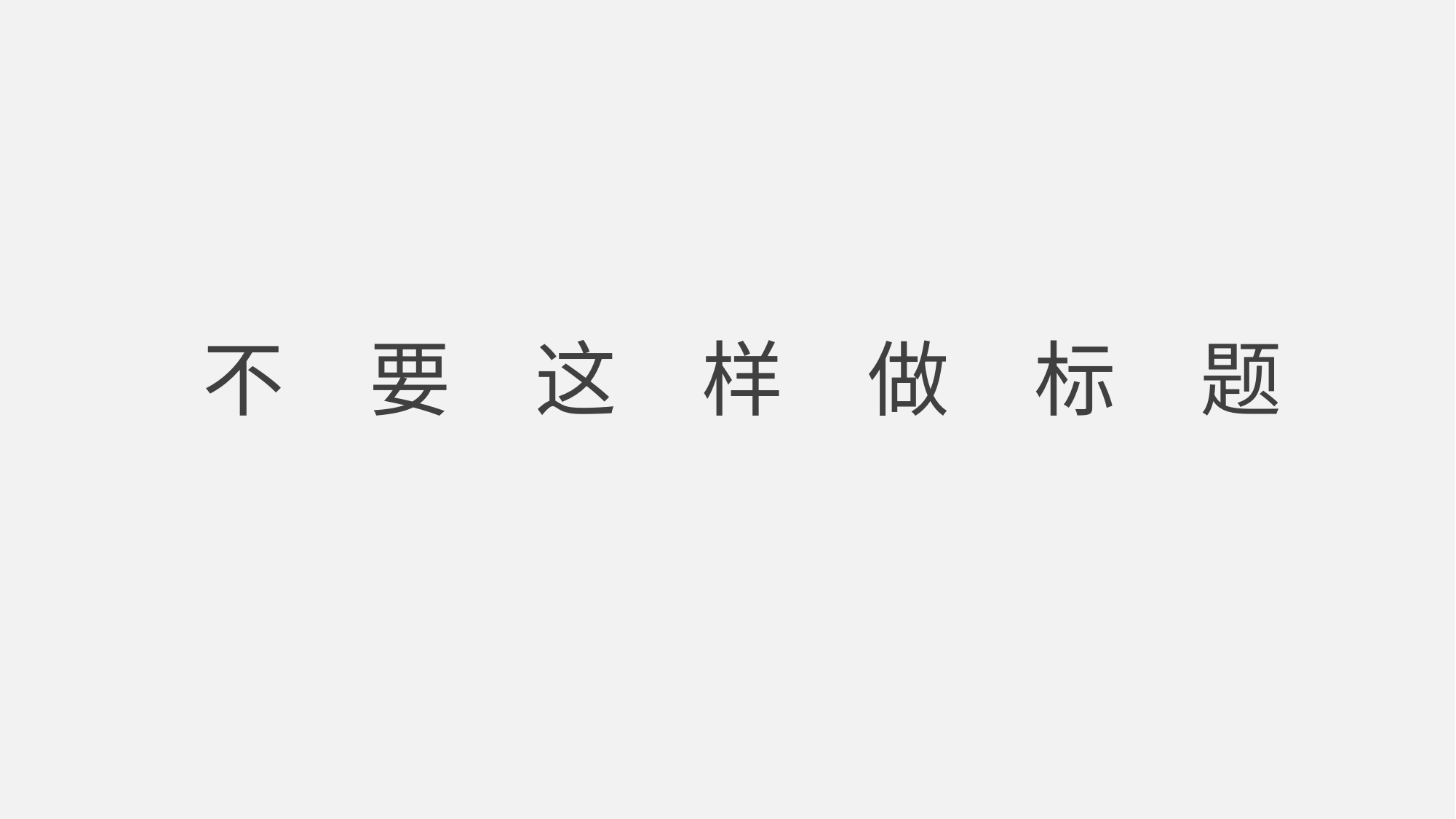

不
要
这
样
做
标
题